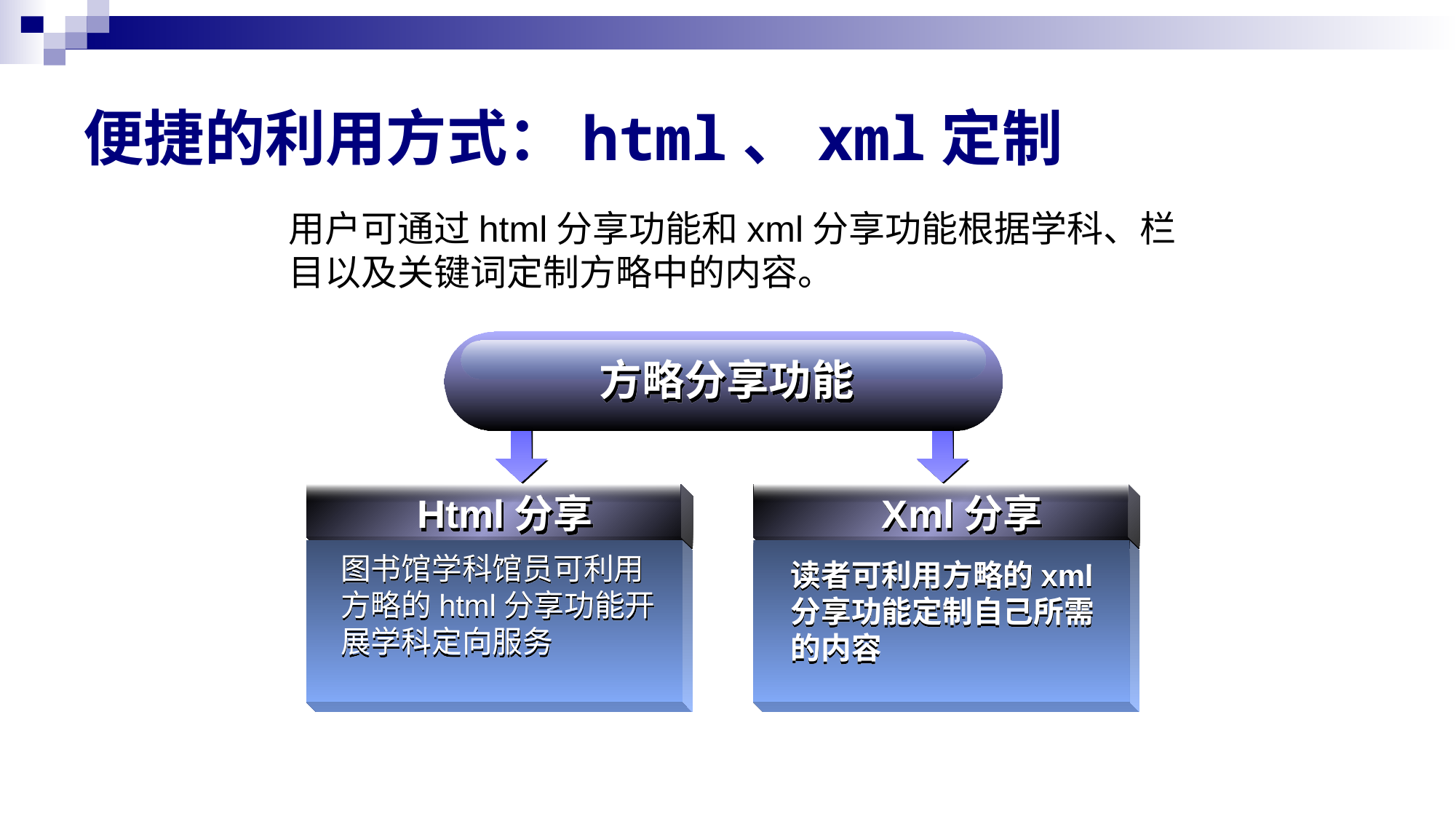

# 便捷的利用方式：html、xml定制
     用户可通过html分享功能和xml分享功能根据学科、栏目以及关键词定制方略中的内容。

方略分享功能

Html分享
Xml分享
图书馆学科馆员可利用方略的html分享功能开展学科定向服务
读者可利用方略的xml分享功能定制自己所需的内容